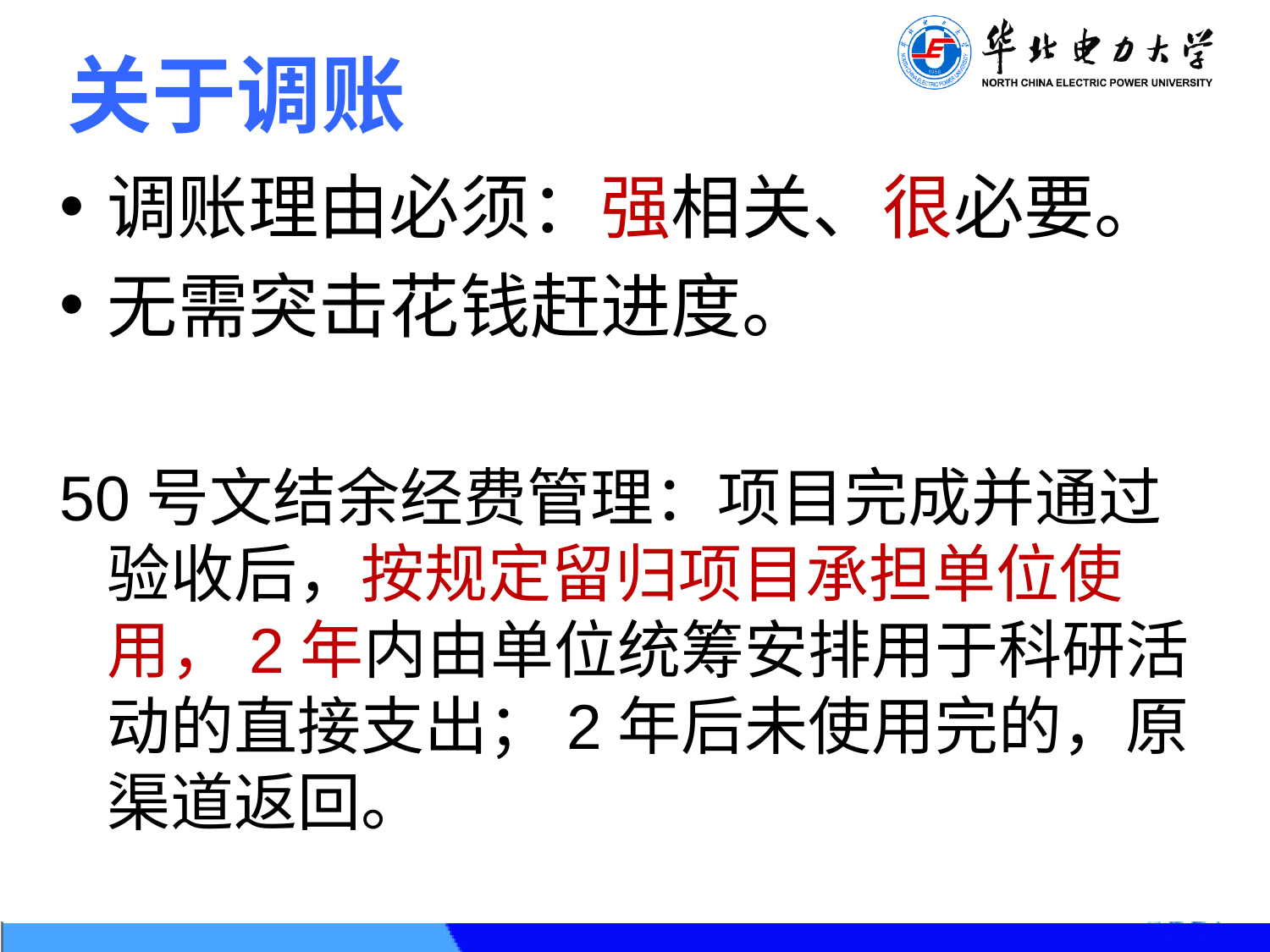

关于调账
调账理由必须：强相关、很必要。
无需突击花钱赶进度。

50号文结余经费管理：项目完成并通过验收后，按规定留归项目承担单位使用，2年内由单位统筹安排用于科研活动的直接支出；2年后未使用完的，原渠道返回。